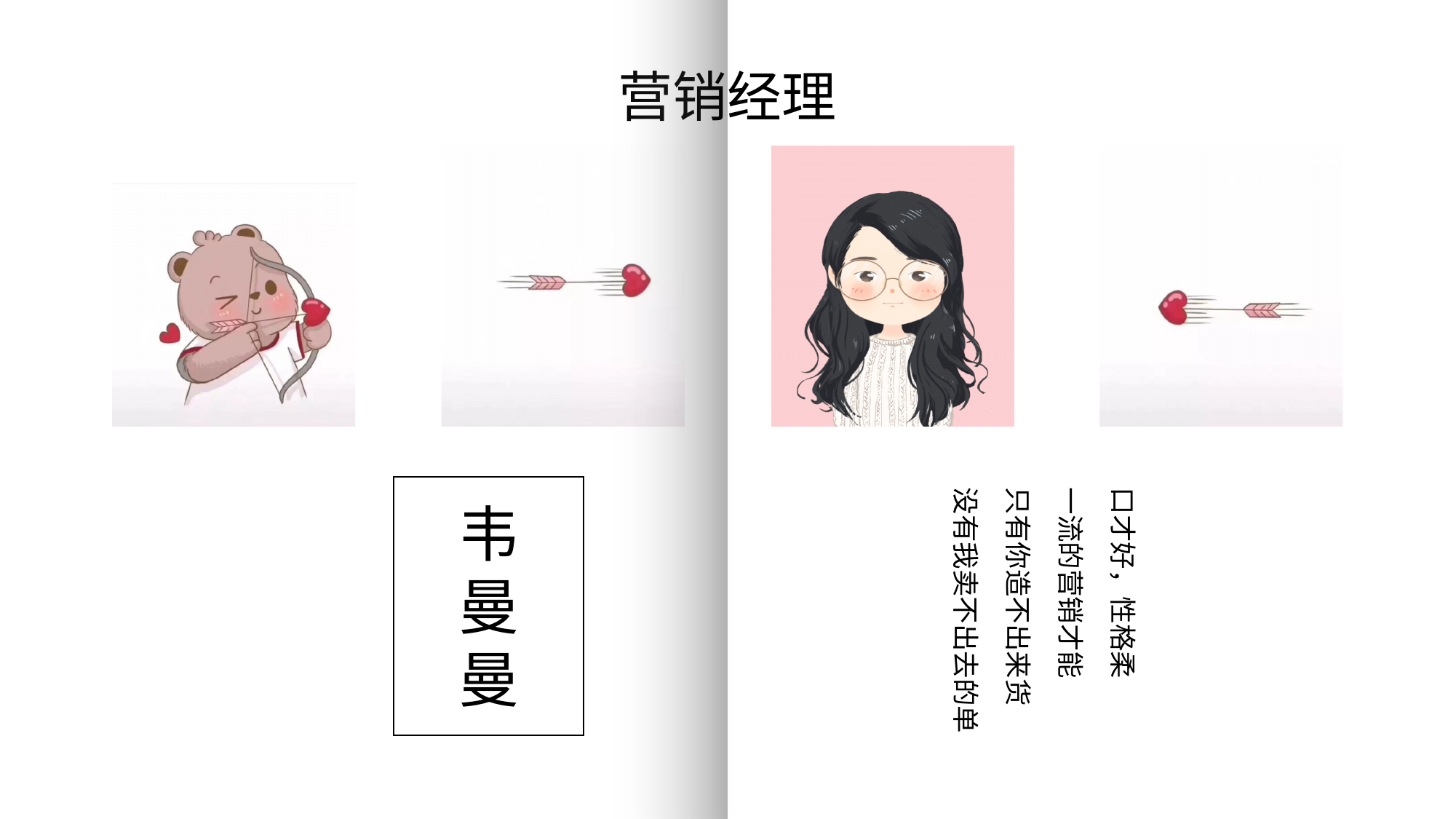

营销经理

口才好，性格柔
一流的营销才能
只有你造不出来货
没有我卖不出去的单
韦
曼
曼